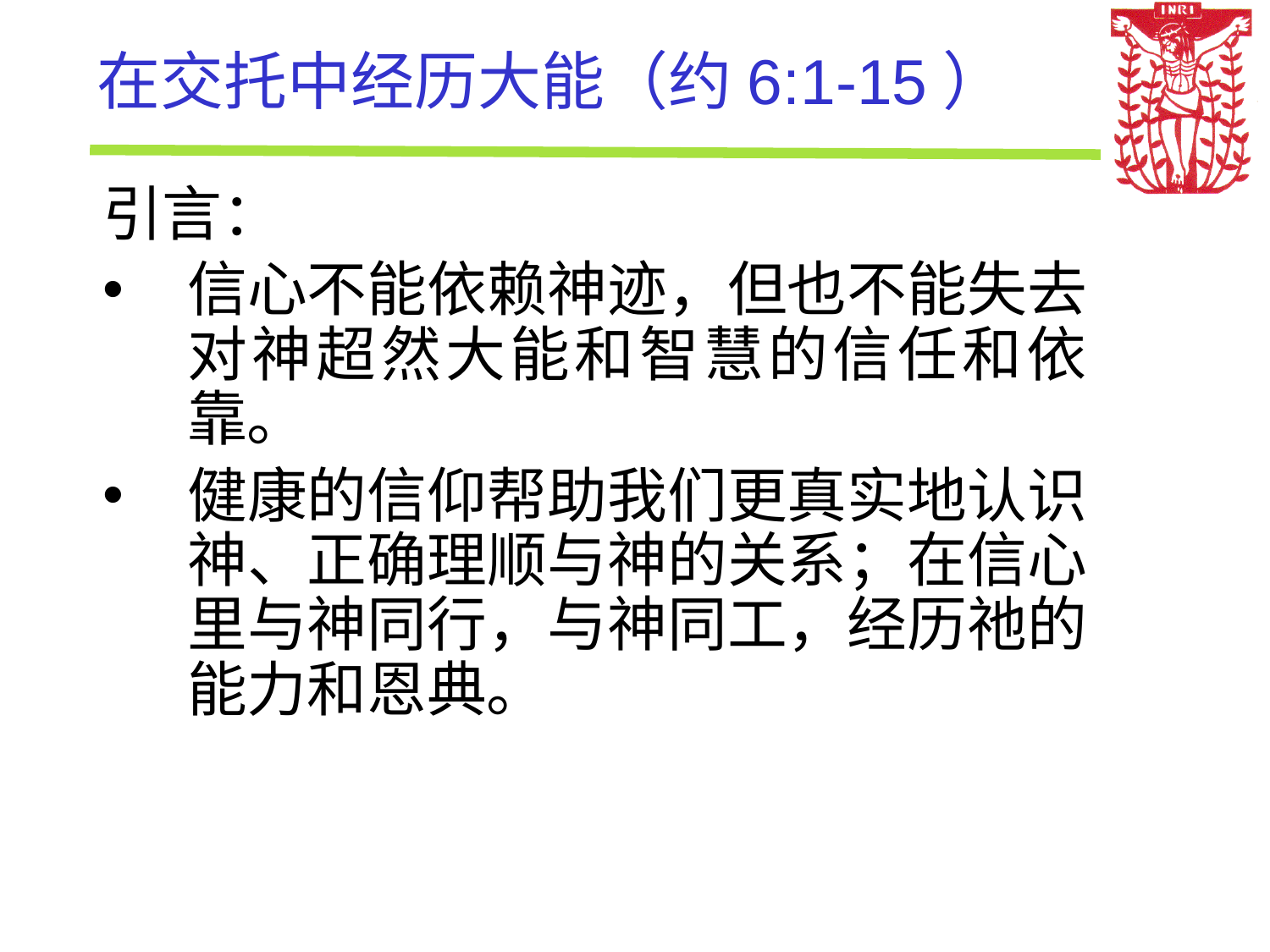

# 在交托中经历大能（约6:1-15）
引言：
信心不能依赖神迹，但也不能失去对神超然大能和智慧的信任和依靠。
健康的信仰帮助我们更真实地认识神、正确理顺与神的关系；在信心里与神同行，与神同工，经历祂的能力和恩典。